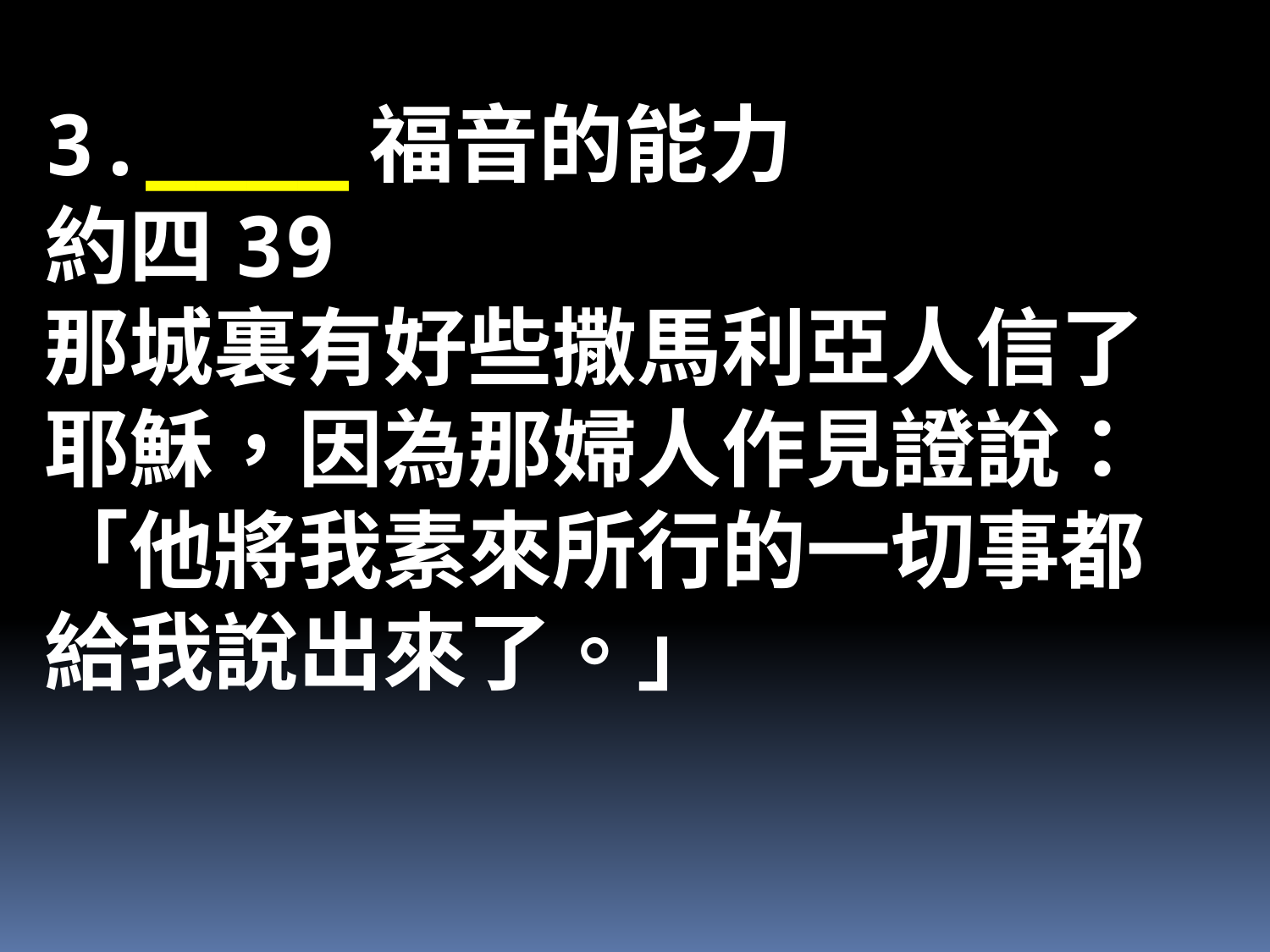

3.____福音的能力
約四39
那城裏有好些撒馬利亞人信了耶穌，因為那婦人作見證說：「他將我素來所行的一切事都給我說出來了。」